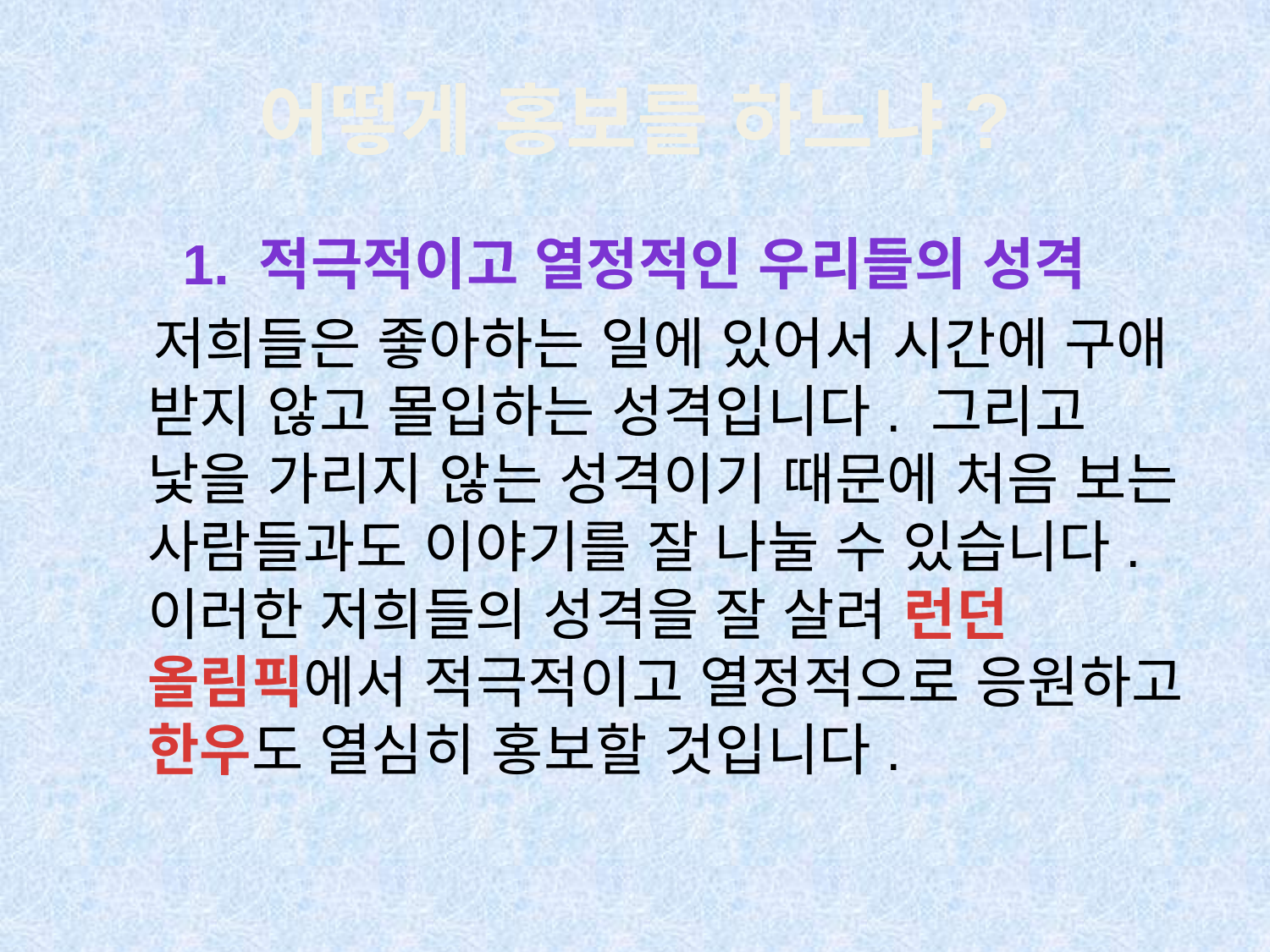

# 어떻게 홍보를 하느냐?
1. 적극적이고 열정적인 우리들의 성격
    저희들은 좋아하는 일에 있어서 시간에 구애 받지 않고 몰입하는 성격입니다. 그리고 낯을 가리지 않는 성격이기 때문에 처음 보는 사람들과도 이야기를 잘 나눌 수 있습니다. 이러한 저희들의 성격을 잘 살려 런던 올림픽에서 적극적이고 열정적으로 응원하고 한우도 열심히 홍보할 것입니다.